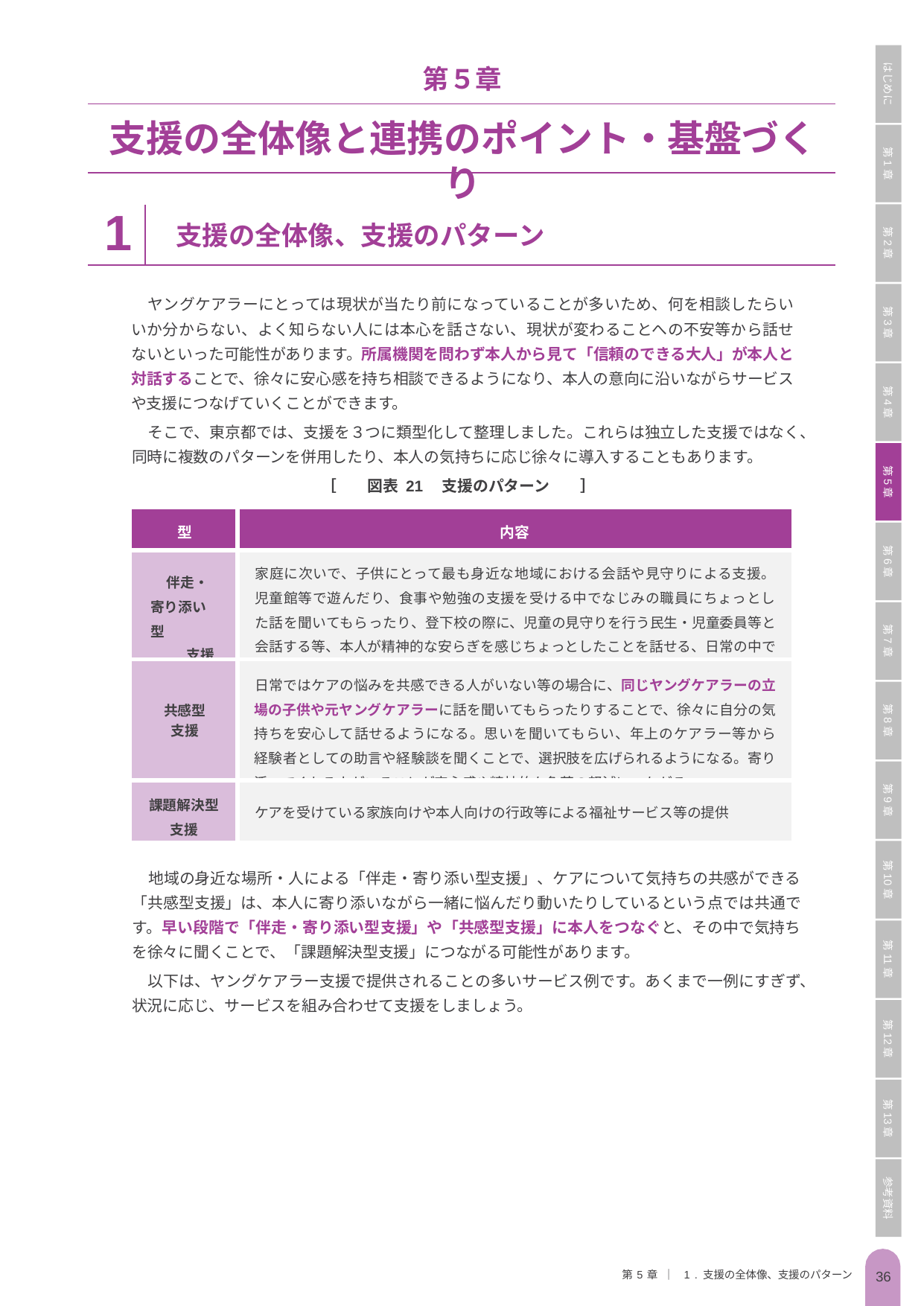

はじめに
第1章
第2章
第3章
第4章
第5章
第6章
第7章
第8章
第9章
第10章
第11章
第12章
第13章
参考資料
第５章

支援の全体像と連携のポイント・基盤づくり

1

支援の全体像、支援のパターン
ヤングケアラーにとっては現状が当たり前になっていることが多いため、何を相談したらいいか分からない、よく知らない人には本心を話さない、現状が変わることへの不安等から話せないといった可能性があります。所属機関を問わず本人から見て「信頼のできる大人」が本人と対話することで、徐々に安心感を持ち相談できるようになり、本人の意向に沿いながらサービスや支援につなげていくことができます。
そこで、東京都では、支援を３つに類型化して整理しました。これらは独立した支援ではなく、同時に複数のパターンを併用したり、本人の気持ちに応じ徐々に導入することもあります。
［　　図表 21　支援のパターン　　］
| 型 | 内容 |
| --- | --- |
| 伴走・ 寄り添い型 支援 | 家庭に次いで、子供にとって最も身近な地域における会話や見守りによる支援。児童館等で遊んだり、食事や勉強の支援を受ける中でなじみの職員にちょっとした話を聞いてもらったり、登下校の際に、児童の見守りを行う民生・児童委員等と会話する等、本人が精神的な安らぎを感じちょっとしたことを話せる、日常の中での寄り添い。 |
| 共感型 支援 | 日常ではケアの悩みを共感できる人がいない等の場合に、同じヤングケアラーの立場の子供や元ヤングケアラーに話を聞いてもらったりすることで、徐々に自分の気持ちを安心して話せるようになる。思いを聞いてもらい、年上のケアラー等から経験者としての助言や経験談を聞くことで、選択肢を広げられるようになる。寄り添ってくれる人がいることが安心感や精神的な負荷の軽減につながる。 |
| 課題解決型支援 | ケアを受けている家族向けや本人向けの行政等による福祉サービス等の提供 |
地域の身近な場所・人による「伴走・寄り添い型支援」、ケアについて気持ちの共感ができる 「共感型支援」は、本人に寄り添いながら一緒に悩んだり動いたりしているという点では共通です。早い段階で「伴走・寄り添い型支援」や「共感型支援」に本人をつなぐと、その中で気持ちを徐々に聞くことで、「課題解決型支援」につながる可能性があります。
以下は、ヤングケアラー支援で提供されることの多いサービス例です。あくまで一例にすぎず、状況に応じ、サービスを組み合わせて支援をしましょう。

第5章 ｜ 1. 支援の全体像、支援のパターン
36